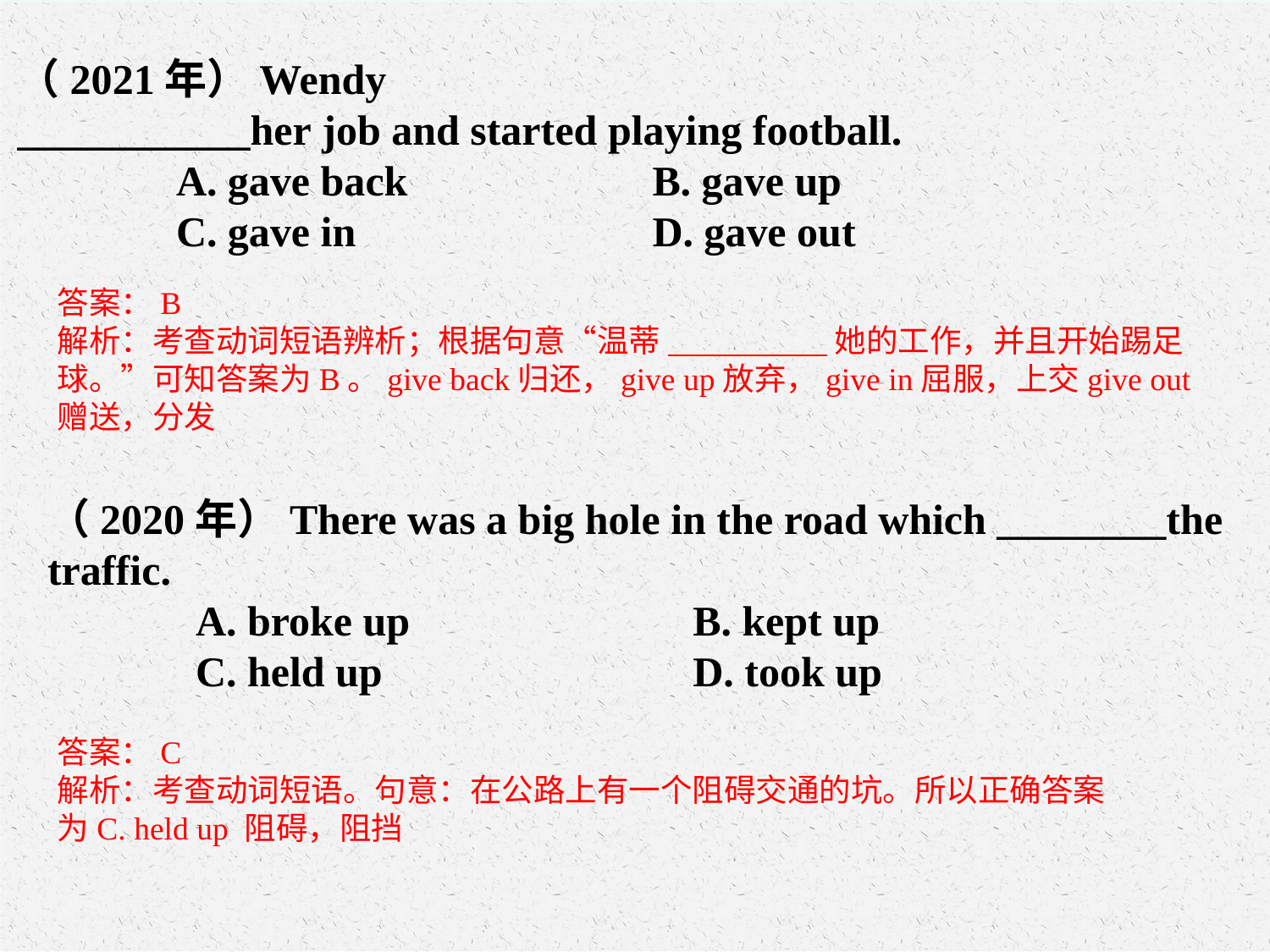

（2021年）Wendy ___________her job and started playing football.
               A. gave back		B. gave up
               C. gave in			D. gave out
答案：B
解析：考查动词短语辨析；根据句意“温蒂__________她的工作，并且开始踢足球。”可知答案为B。give back归还，give up放弃，give in屈服，上交give out赠送，分发
（2020年）There was a big hole in the road which ________the traffic.
              A. broke up		             B. kept up
              C. held up		             D. took up
答案：C
解析：考查动词短语。句意：在公路上有一个阻碍交通的坑。所以正确答案为C. held up 阻碍，阻挡